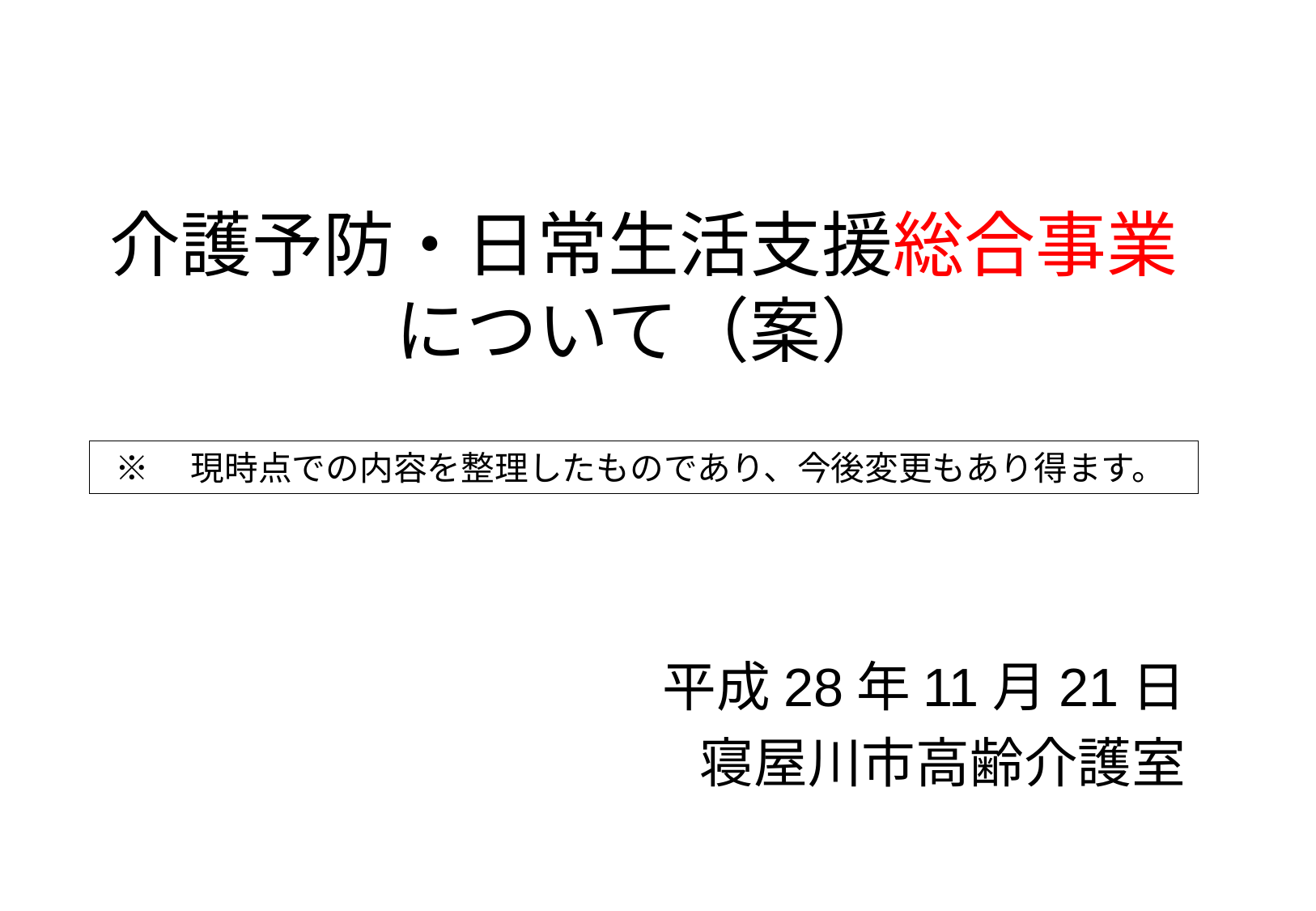

# 介護予防・日常生活支援総合事業 について（案）
※　現時点での内容を整理したものであり、今後変更もあり得ます。
平成28年11月21日
寝屋川市高齢介護室